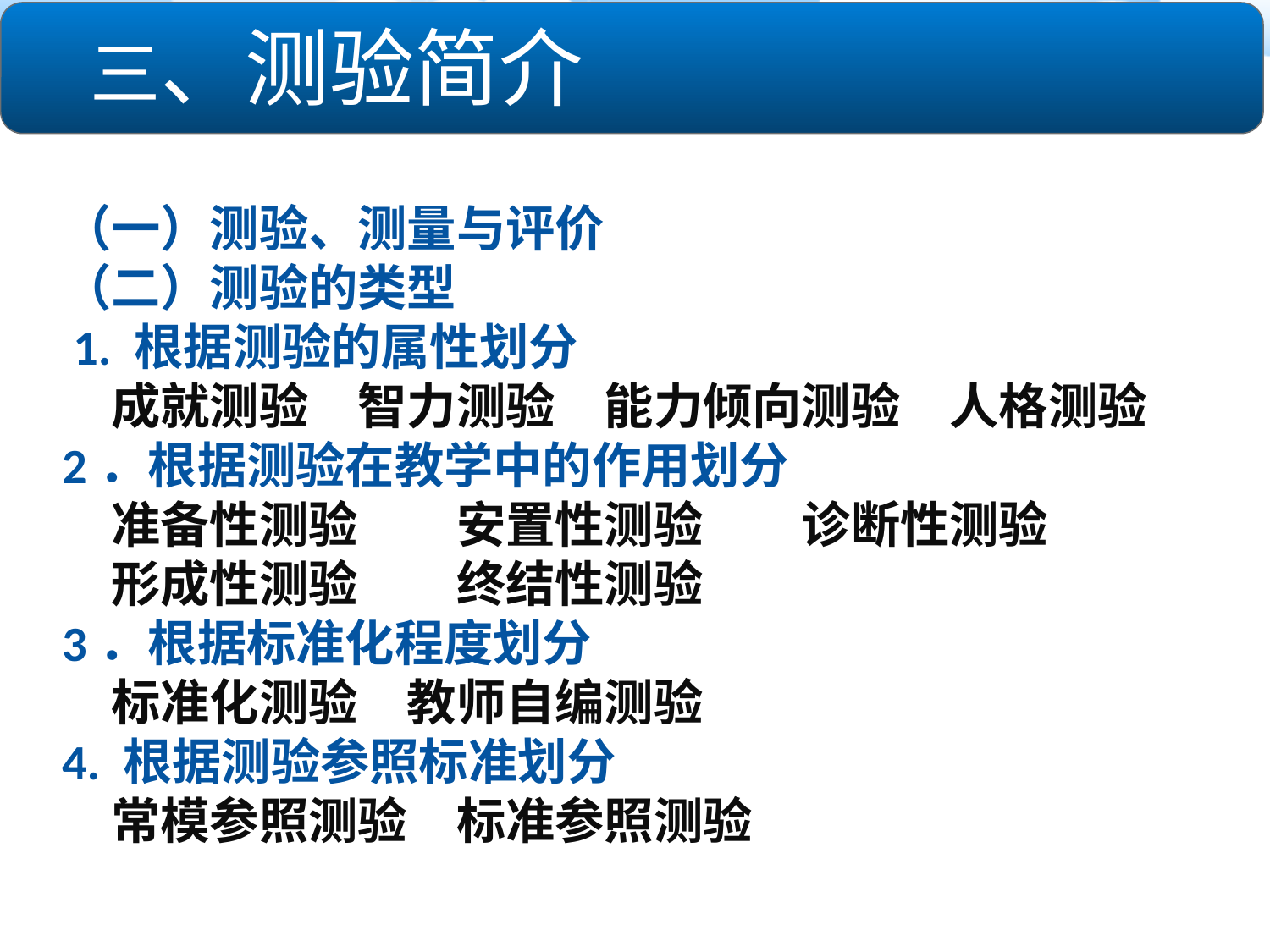

三、测验简介
（一）测验、测量与评价
（二）测验的类型
 1. 根据测验的属性划分
　成就测验　智力测验　能力倾向测验　人格测验
2．根据测验在教学中的作用划分
　准备性测验　　安置性测验　　诊断性测验
　形成性测验　　终结性测验
3．根据标准化程度划分
　标准化测验　教师自编测验
4. 根据测验参照标准划分
　常模参照测验　标准参照测验